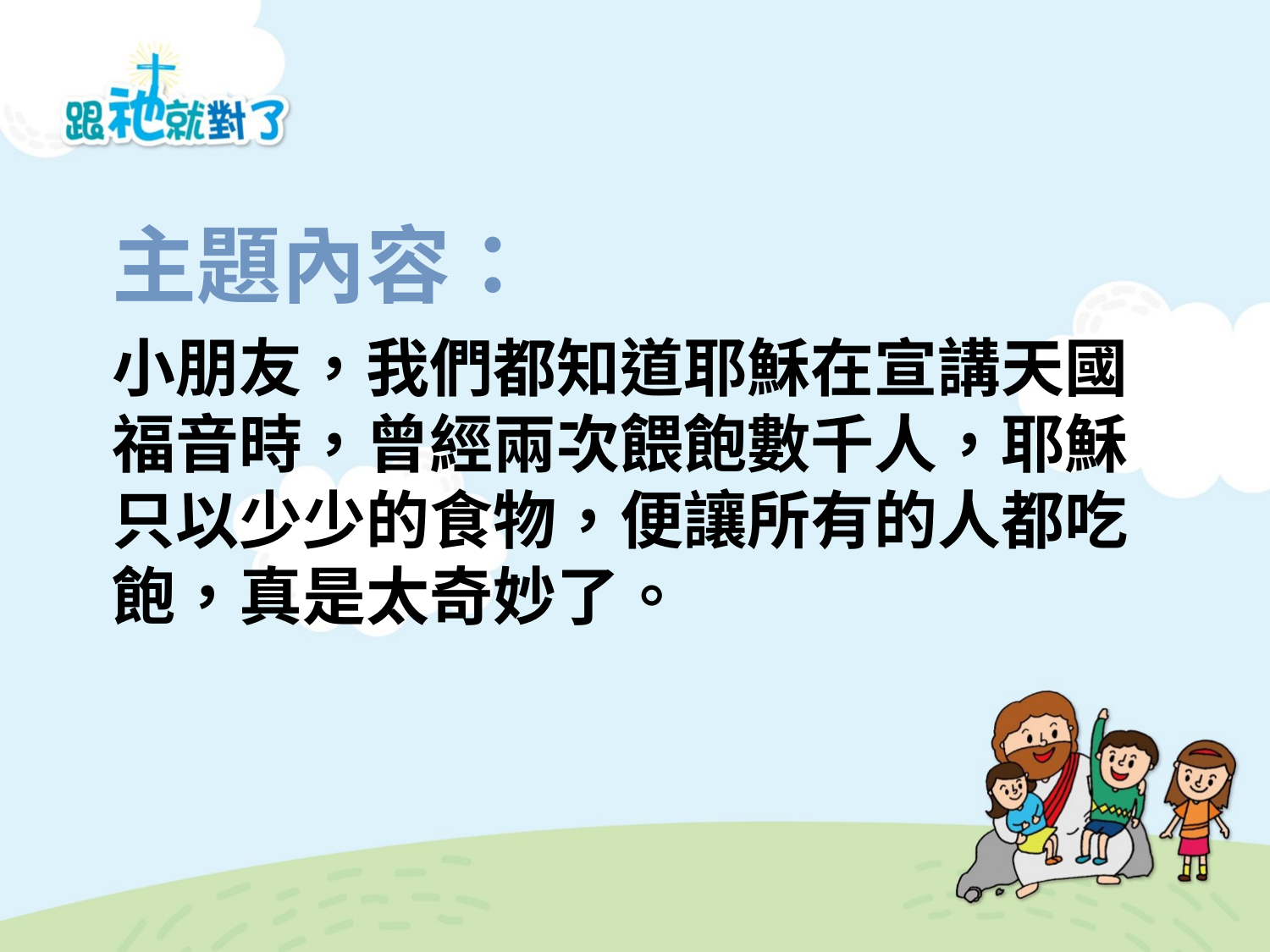

主題內容：
小朋友，我們都知道耶穌在宣講天國福音時，曾經兩次餵飽數千人，耶穌只以少少的食物，便讓所有的人都吃飽，真是太奇妙了。